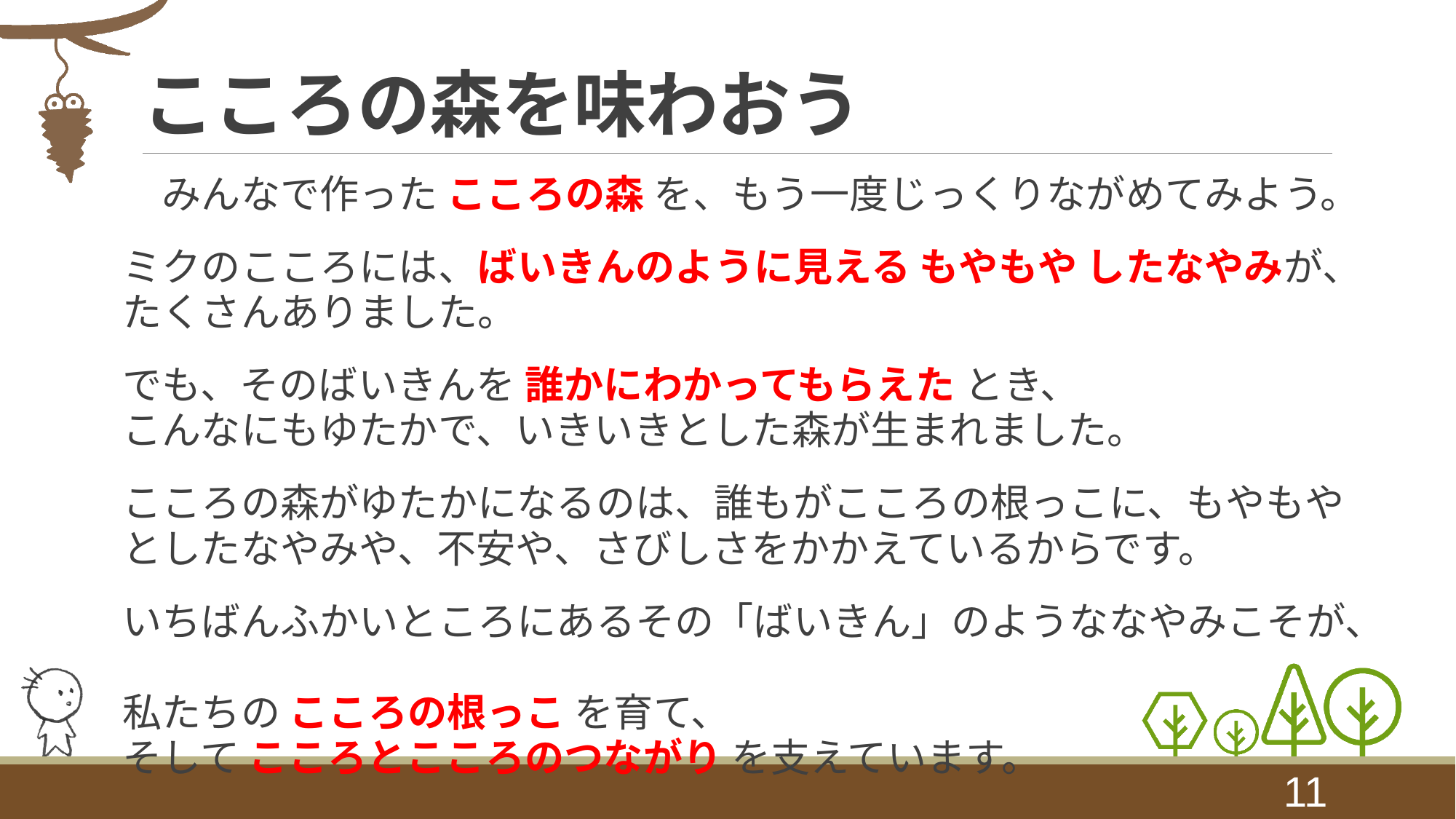

# こころの森を味わおう
　みんなで作った こころの森 を、もう一度じっくりながめてみよう。
ミクのこころには、ばいきんのように見える もやもや したなやみが、たくさんありました。
でも、そのばいきんを 誰かにわかってもらえた とき、
こんなにもゆたかで、いきいきとした森が生まれました。
こころの森がゆたかになるのは、誰もがこころの根っこに、もやもやとしたなやみや、不安や、さびしさをかかえているからです。
いちばんふかいところにあるその「ばいきん」のようななやみこそが、
私たちの こころの根っこ を育て、
そして こころとこころのつながり を支えています。
11